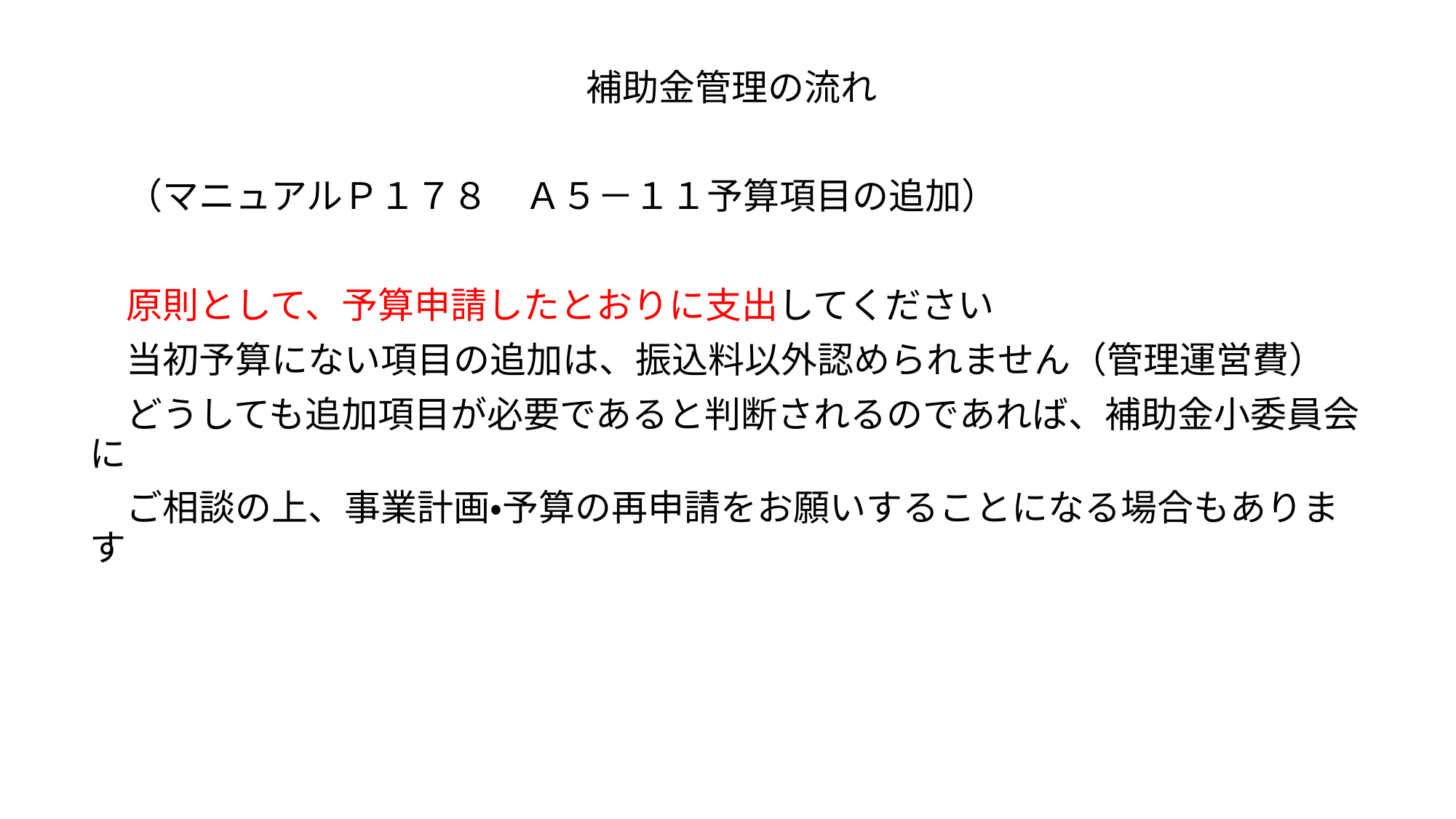

補助金管理の流れ

　（マニュアルＰ１７８　Ａ５－１１予算項目の追加）

　原則として、予算申請したとおりに支出してください
　当初予算にない項目の追加は、振込料以外認められません（管理運営費）
　どうしても追加項目が必要であると判断されるのであれば、補助金小委員会に
　ご相談の上、事業計画・予算の再申請をお願いすることになる場合もあります